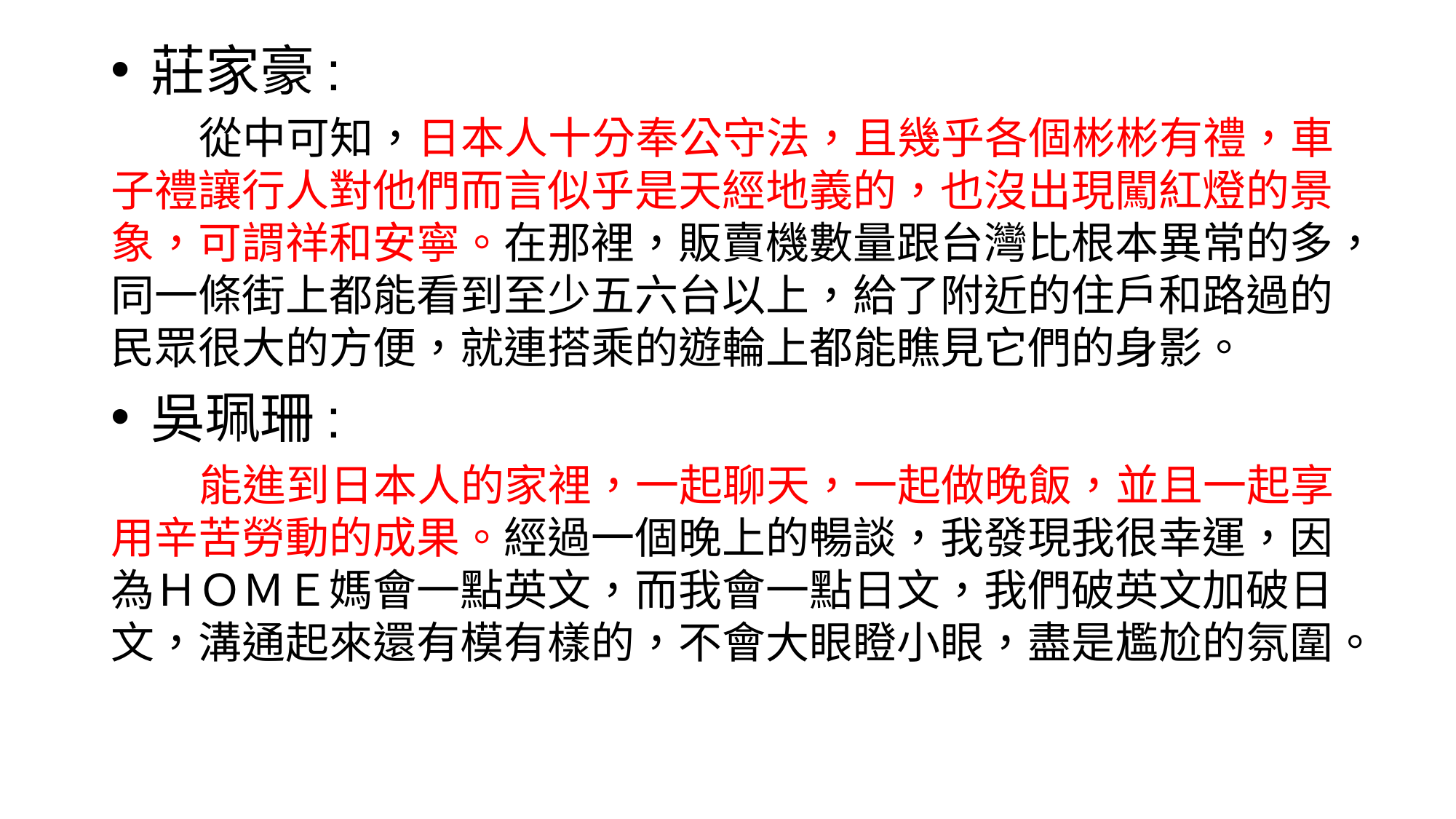

莊家豪:
        從中可知，日本人十分奉公守法，且幾乎各個彬彬有禮，車子禮讓行人對他們而言似乎是天經地義的，也沒出現闖紅燈的景象，可謂祥和安寧。在那裡，販賣機數量跟台灣比根本異常的多，同一條街上都能看到至少五六台以上，給了附近的住戶和路過的民眾很大的方便，就連搭乘的遊輪上都能瞧見它們的身影。
吳珮珊:
        能進到日本人的家裡，一起聊天，一起做晚飯，並且一起享用辛苦勞動的成果。經過一個晚上的暢談，我發現我很幸運，因為ＨＯＭＥ媽會一點英文，而我會一點日文，我們破英文加破日文，溝通起來還有模有樣的，不會大眼瞪小眼，盡是尷尬的氛圍。